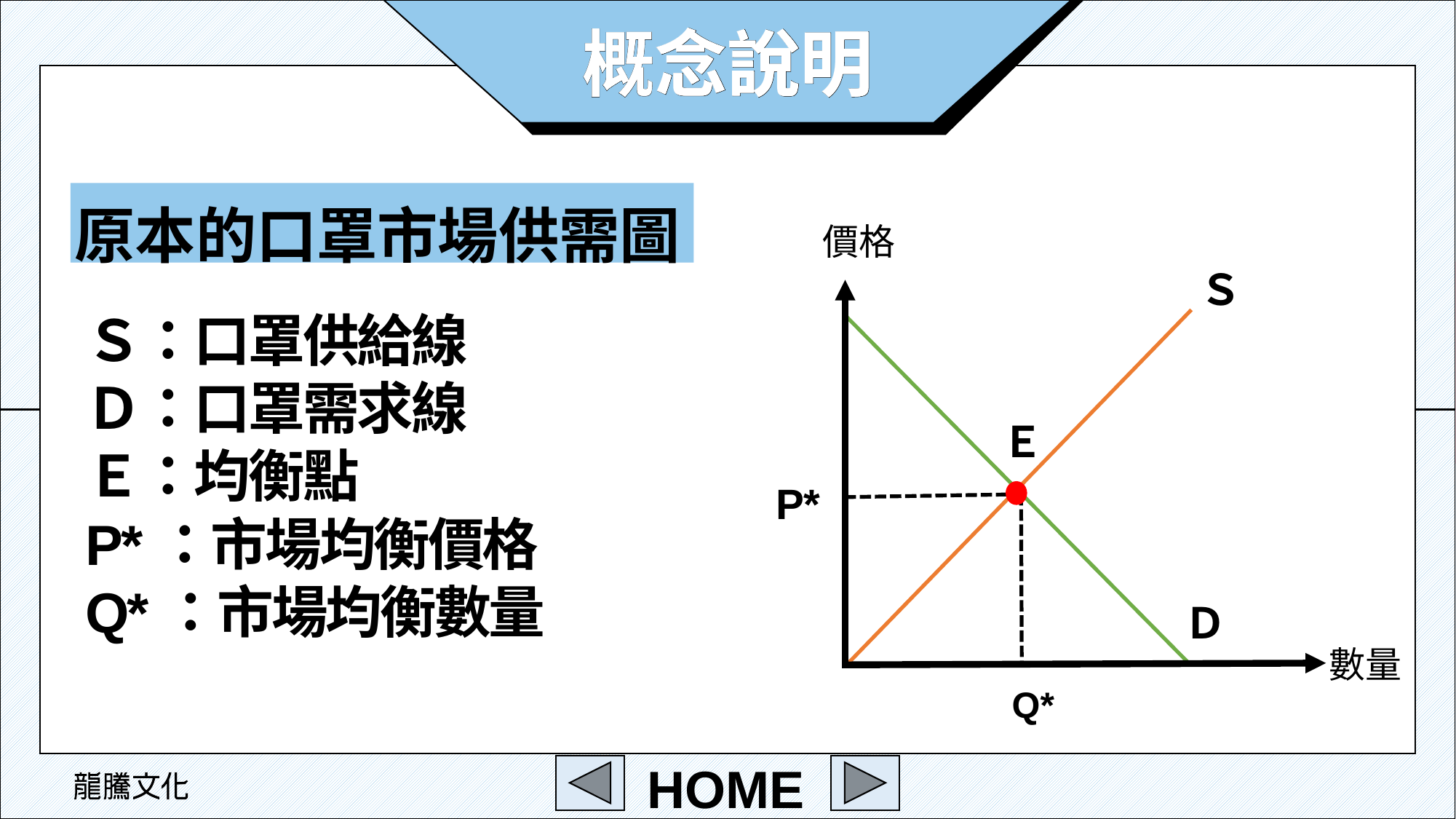

原本的口罩市場供需圖
價格
Ｓ
Ｓ：口罩供給線
Ｄ：口罩需求線
Ｅ：均衡點
P*：市場均衡價格
Q*：市場均衡數量
Ｅ
P*

Ｄ
數量
Q*